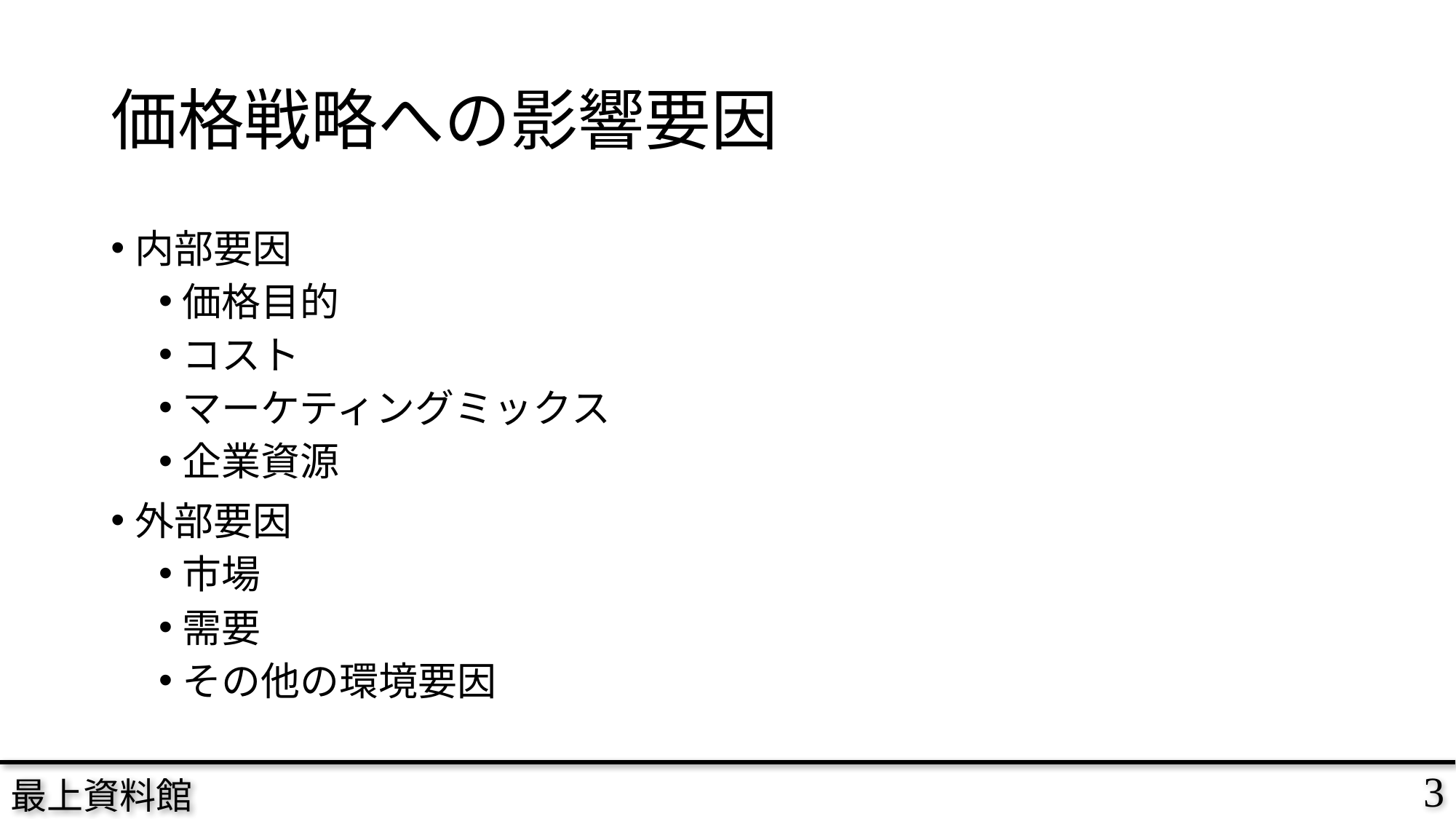

# 価格戦略への影響要因
内部要因
価格目的
コスト
マーケティングミックス
企業資源
外部要因
市場
需要
その他の環境要因